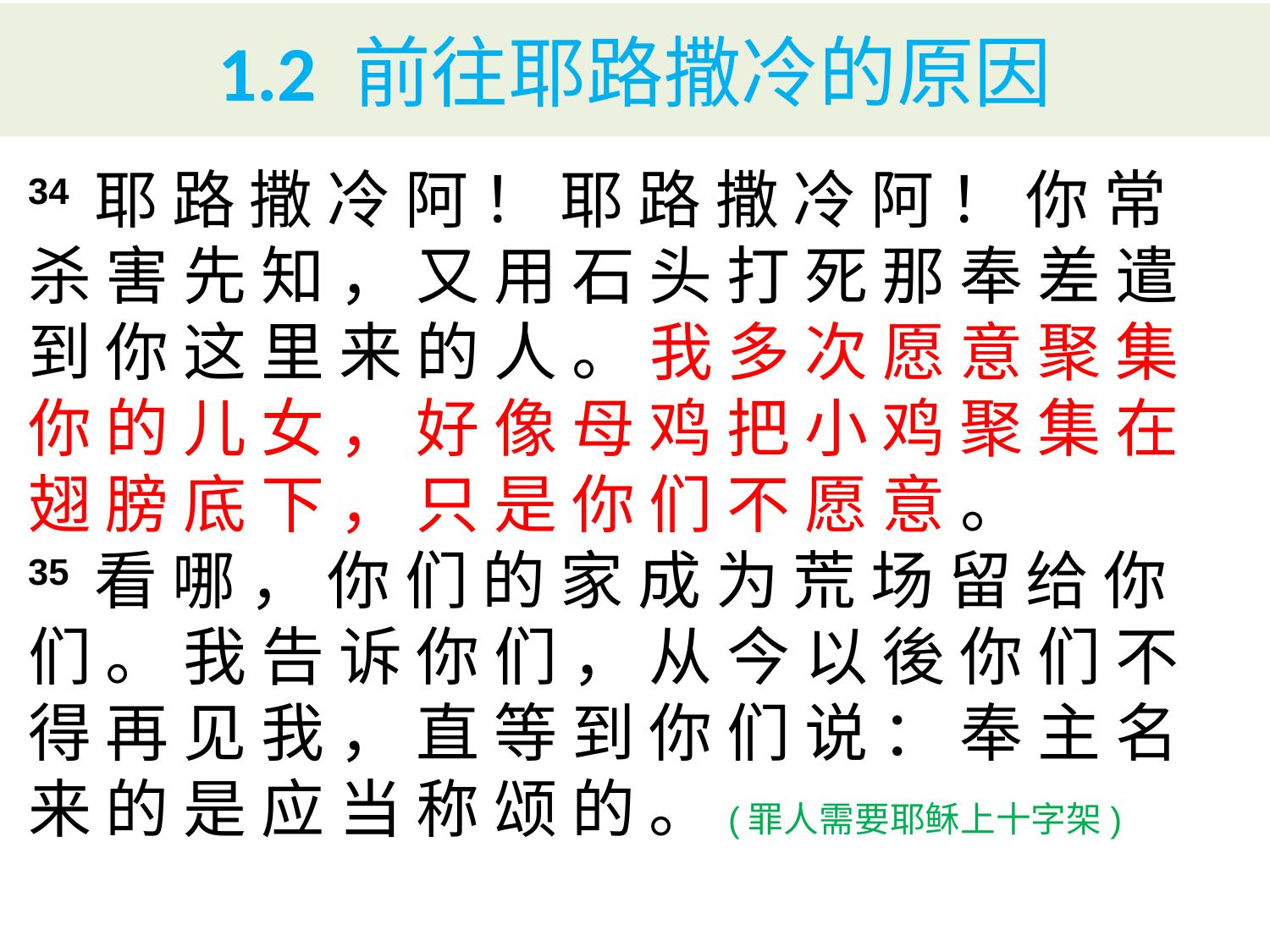

# 1.2 前往耶路撒冷的原因
34 耶 路 撒 冷 阿 ！ 耶 路 撒 冷 阿 ！ 你 常 杀 害 先 知 ， 又 用 石 头 打 死 那 奉 差 遣 到 你 这 里 来 的 人 。 我 多 次 愿 意 聚 集 你 的 儿 女 ， 好 像 母 鸡 把 小 鸡 聚 集 在 翅 膀 底 下 ， 只 是 你 们 不 愿 意 。
35 看 哪 ， 你 们 的 家 成 为 荒 场 留 给 你 们 。 我 告 诉 你 们 ， 从 今 以 後 你 们 不 得 再 见 我 ， 直 等 到 你 们 说 ： 奉 主 名 来 的 是 应 当 称 颂 的 。(罪人需要耶稣上十字架)